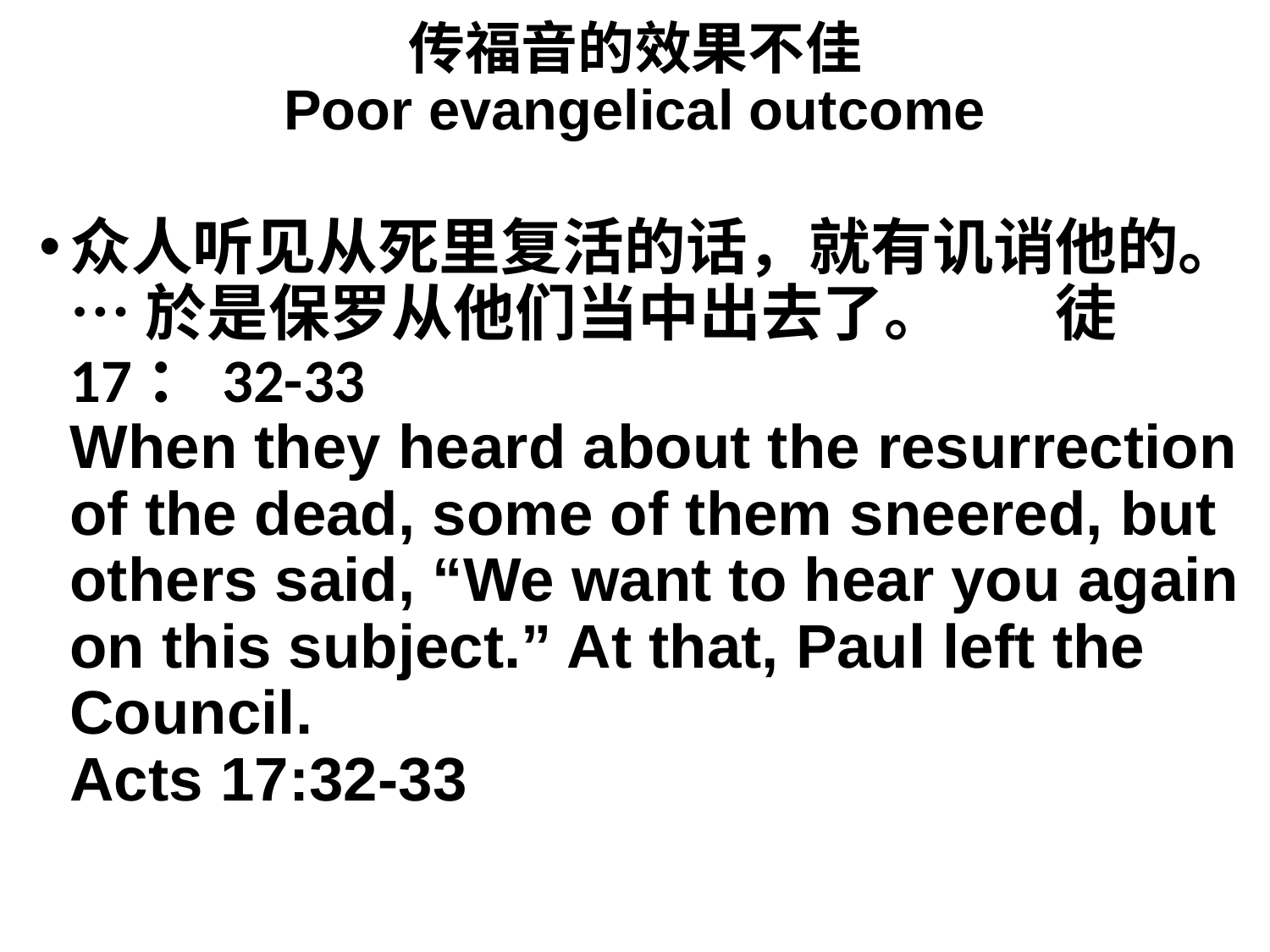

# 传福音的效果不佳 Poor evangelical outcome
众人听见从死里复活的话，就有讥诮他的。… 於是保罗从他们当中出去了。			徒 17：32-33
When they heard about the resurrection of the dead, some of them sneered, but others said, “We want to hear you again on this subject.” At that, Paul left the Council.
Acts 17:32-33